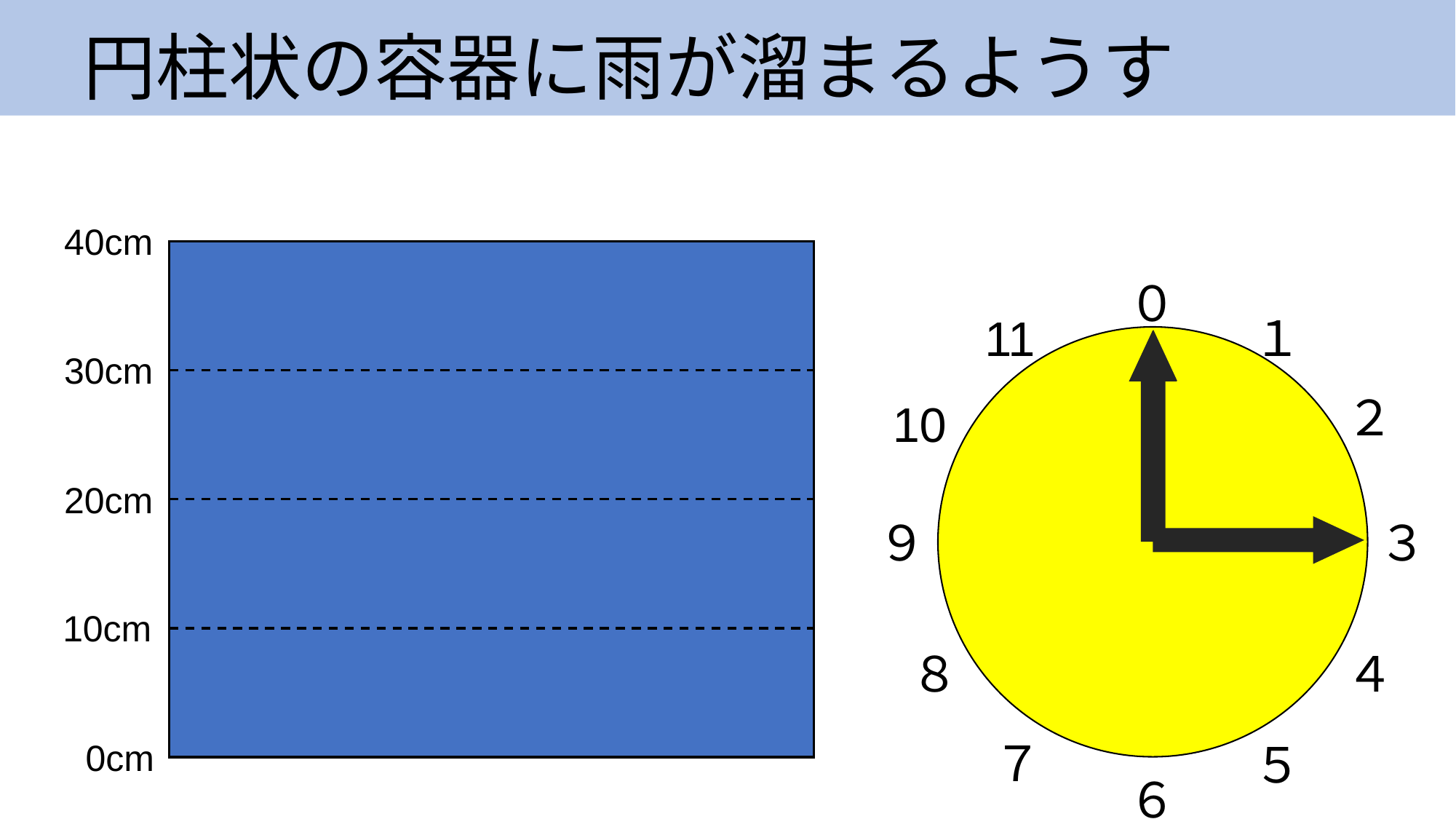

# 円柱状の容器に雨が溜まるようす
40cm

０
11
１

30cm
２
10

20cm
９
３

10cm

８
４
７
５
0cm

６